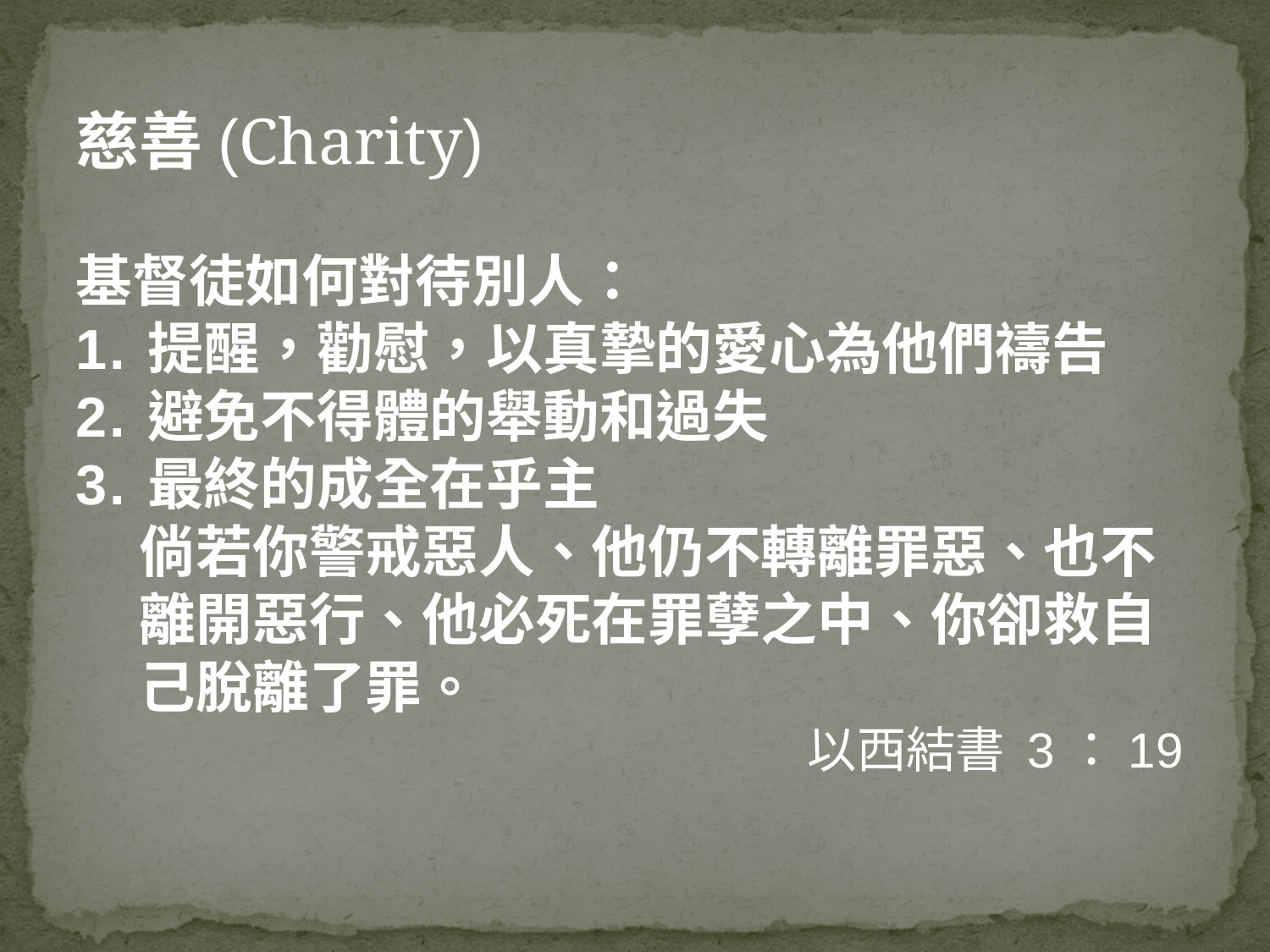

慈善(Charity)

基督徒如何對待別人：
提醒，勸慰，以真摯的愛心為他們禱告
避免不得體的舉動和過失
最終的成全在乎主
倘若你警戒惡人、他仍不轉離罪惡、也不離開惡行、他必死在罪孽之中、你卻救自己脫離了罪。
以西結書 3：19